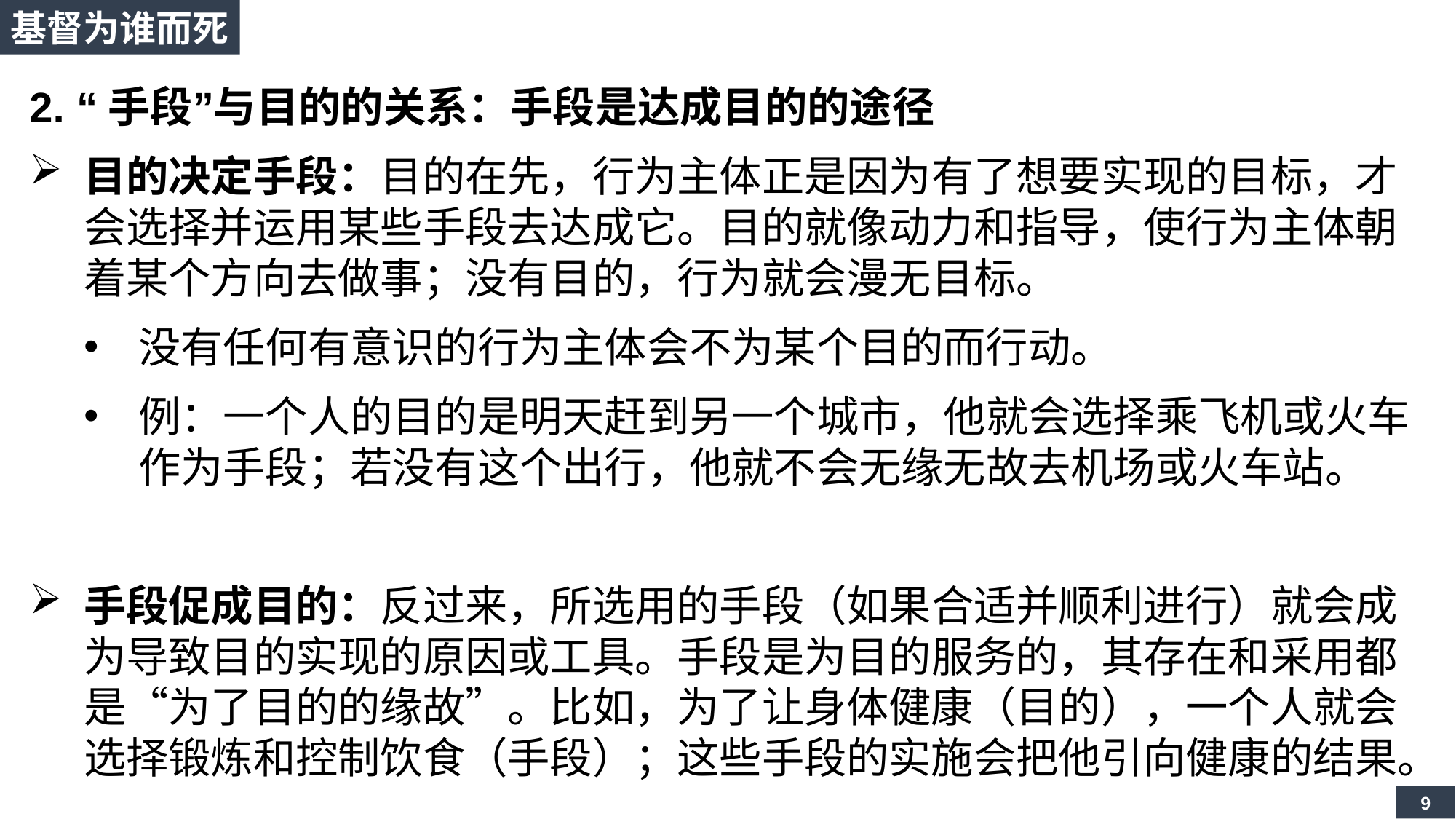

基督为谁而死
2. “手段”与目的的关系：手段是达成目的的途径
目的决定手段：目的在先，行为主体正是因为有了想要实现的目标，才会选择并运用某些手段去达成它。目的就像动力和指导，使行为主体朝着某个方向去做事；没有目的，行为就会漫无目标。
没有任何有意识的行为主体会不为某个目的而行动。
例：一个人的目的是明天赶到另一个城市，他就会选择乘飞机或火车作为手段；若没有这个出行，他就不会无缘无故去机场或火车站。

手段促成目的：反过来，所选用的手段（如果合适并顺利进行）就会成为导致目的实现的原因或工具。手段是为目的服务的，其存在和采用都是“为了目的的缘故”。比如，为了让身体健康（目的），一个人就会选择锻炼和控制饮食（手段）；这些手段的实施会把他引向健康的结果。
9